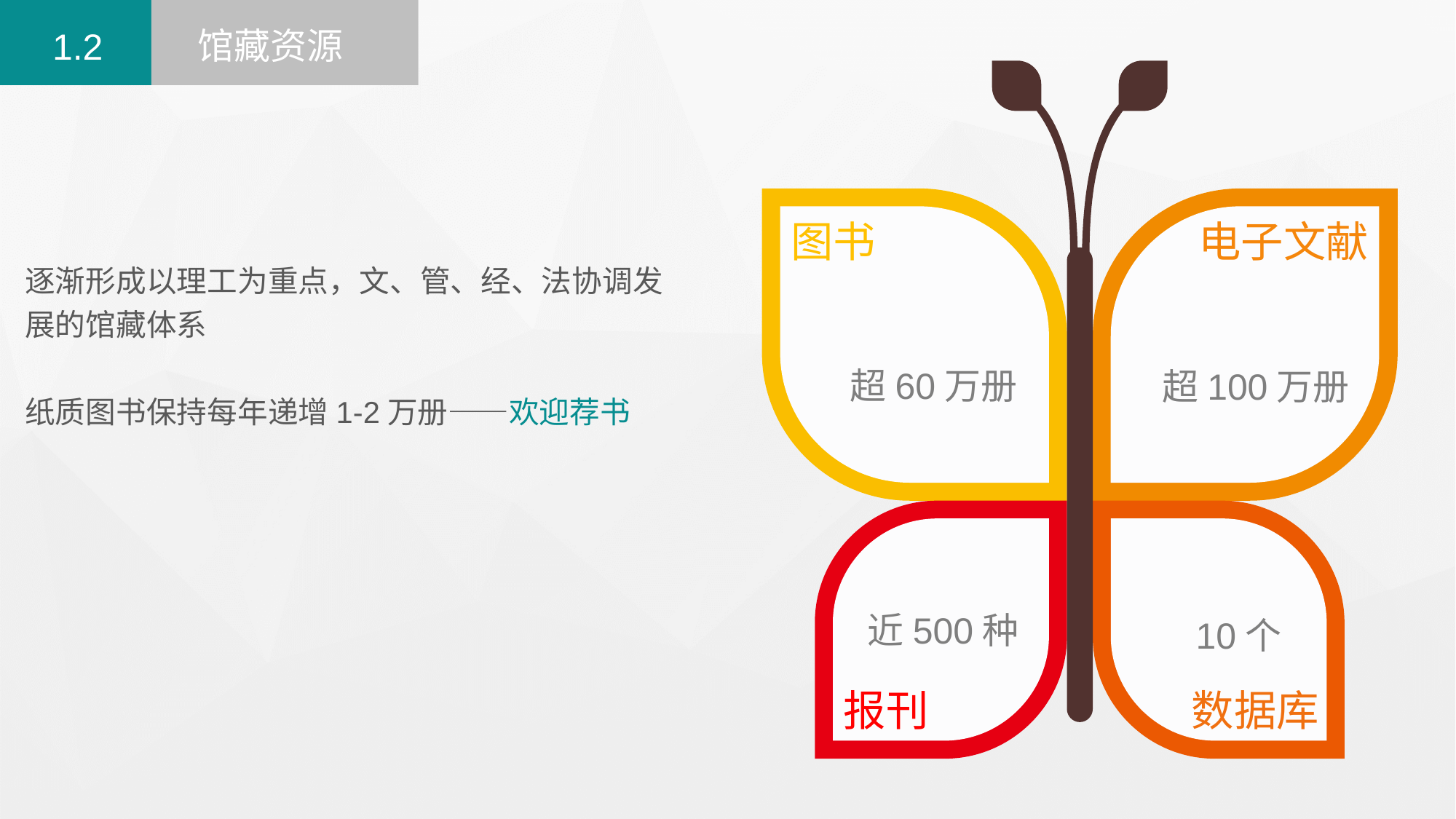

馆藏资源
1.2

图书
电子文献

逐渐形成以理工为重点，文、管、经、法协调发展的馆藏体系

纸质图书保持每年递增1-2万册——欢迎荐书
超60万册
超100万册

近500种
10个
报刊
数据库